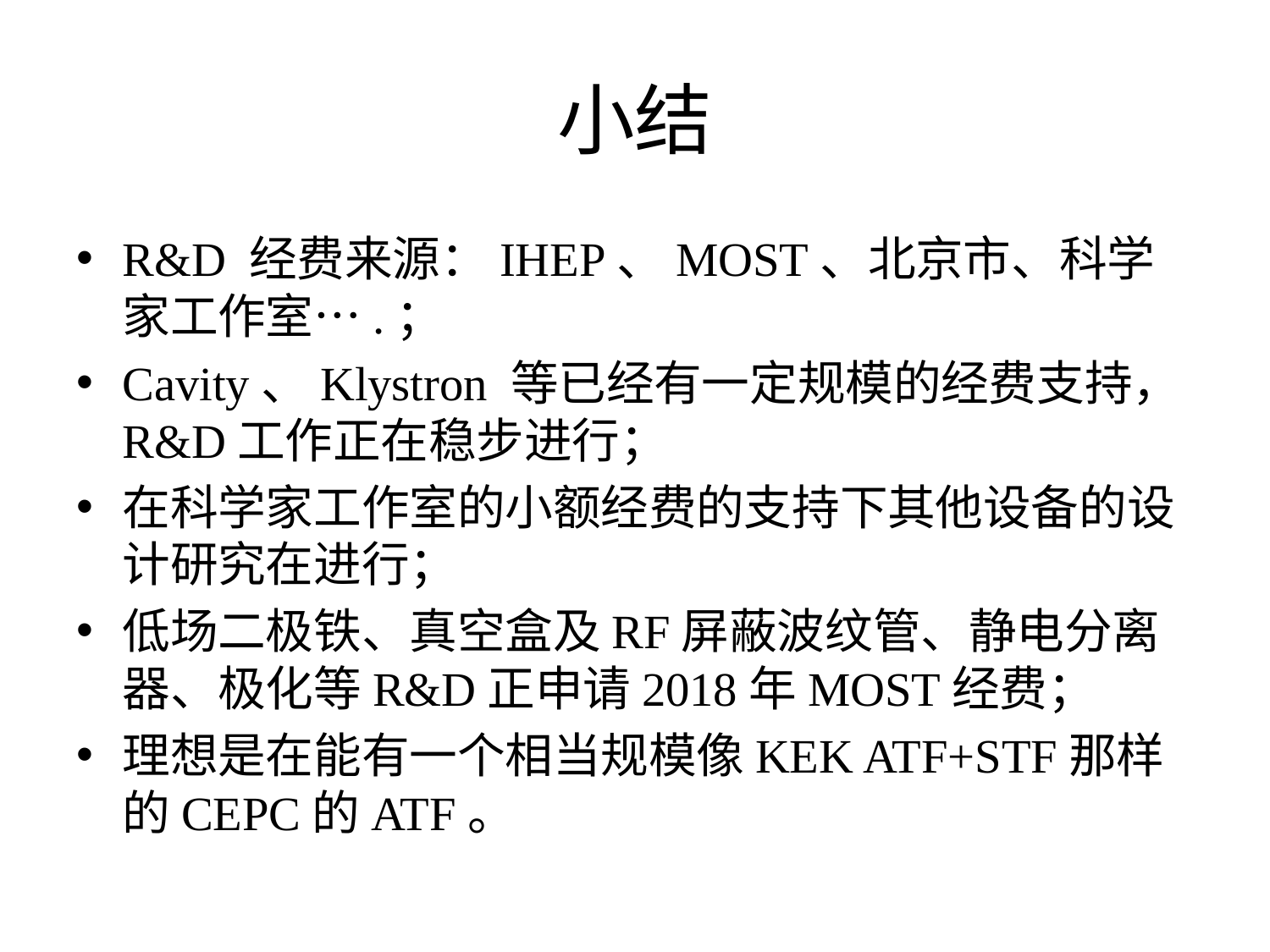

# 小结
R&D 经费来源：IHEP、MOST、北京市、科学家工作室….；
Cavity、Klystron 等已经有一定规模的经费支持，R&D工作正在稳步进行；
在科学家工作室的小额经费的支持下其他设备的设计研究在进行；
低场二极铁、真空盒及RF屏蔽波纹管、静电分离器、极化等R&D正申请2018年MOST经费；
理想是在能有一个相当规模像KEK ATF+STF那样的CEPC的ATF。